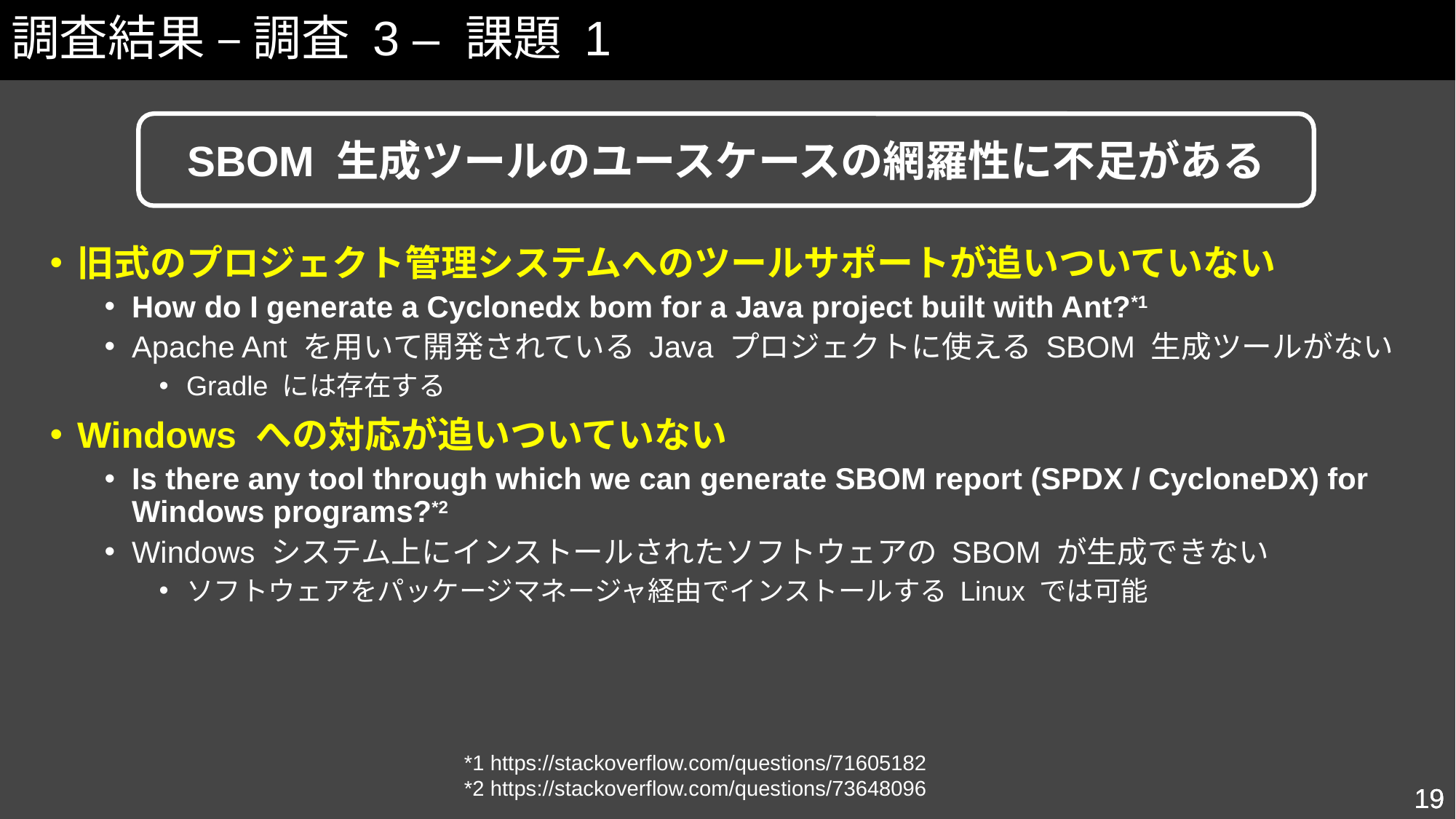

# 調査結果 – 調査 3 – 課題 1
SBOM 生成ツールのユースケースの網羅性に不足がある
旧式のプロジェクト管理システムへのツールサポートが追いついていない
How do I generate a Cyclonedx bom for a Java project built with Ant?*1
Apache Ant を用いて開発されている Java プロジェクトに使える SBOM 生成ツールがない
Gradle には存在する
Windows への対応が追いついていない
Is there any tool through which we can generate SBOM report (SPDX / CycloneDX) for Windows programs?*2
Windows システム上にインストールされたソフトウェアの SBOM が生成できない
ソフトウェアをパッケージマネージャ経由でインストールする Linux では可能
*1 https://stackoverflow.com/questions/71605182
*2 https://stackoverflow.com/questions/73648096